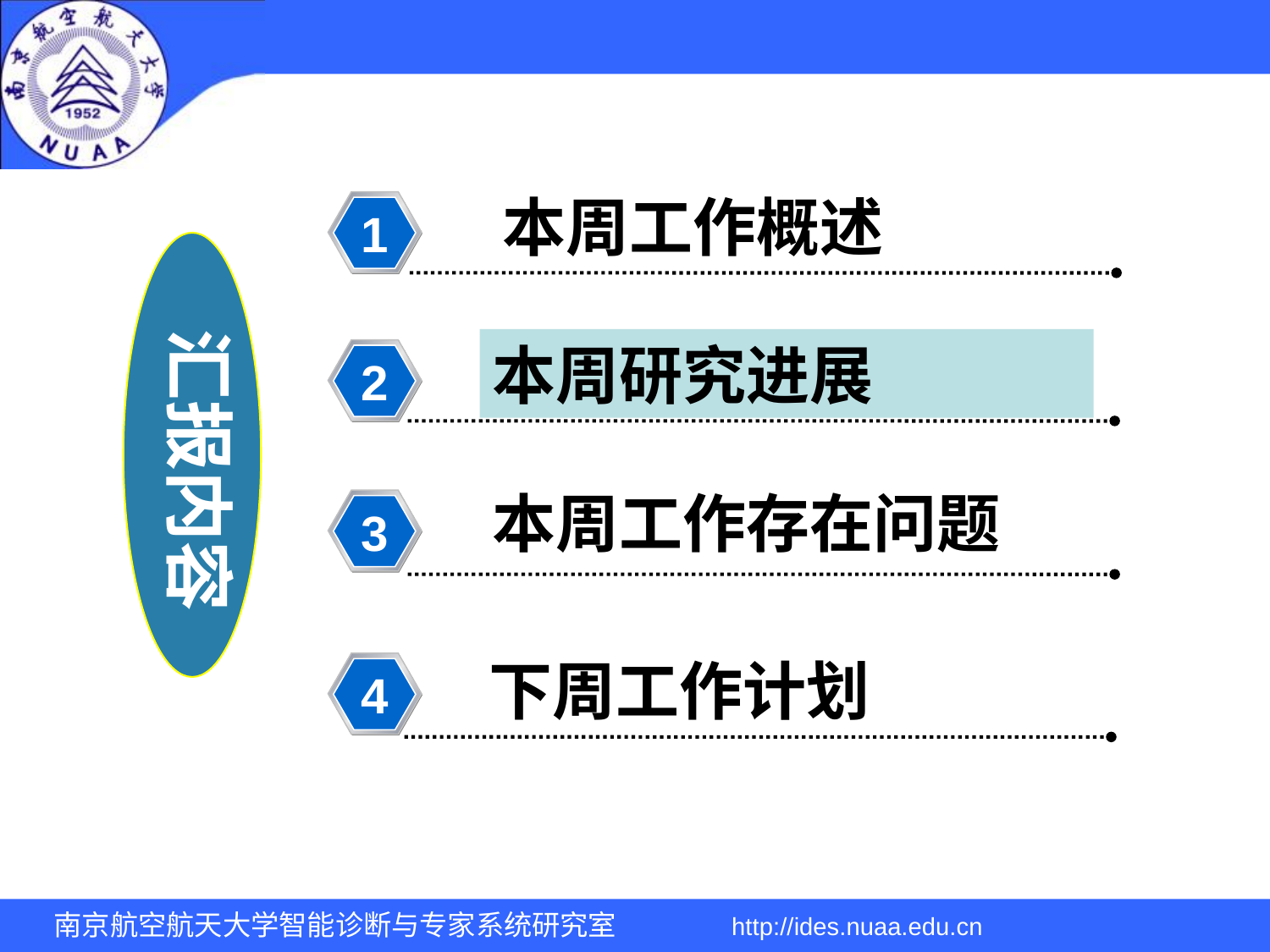

本周工作概述

1

汇报内容
本周研究进展

2

本周工作存在问题

3

下周工作计划

4

南京航空航天大学智能诊断与专家系统研究室                 http://ides.nuaa.edu.cn